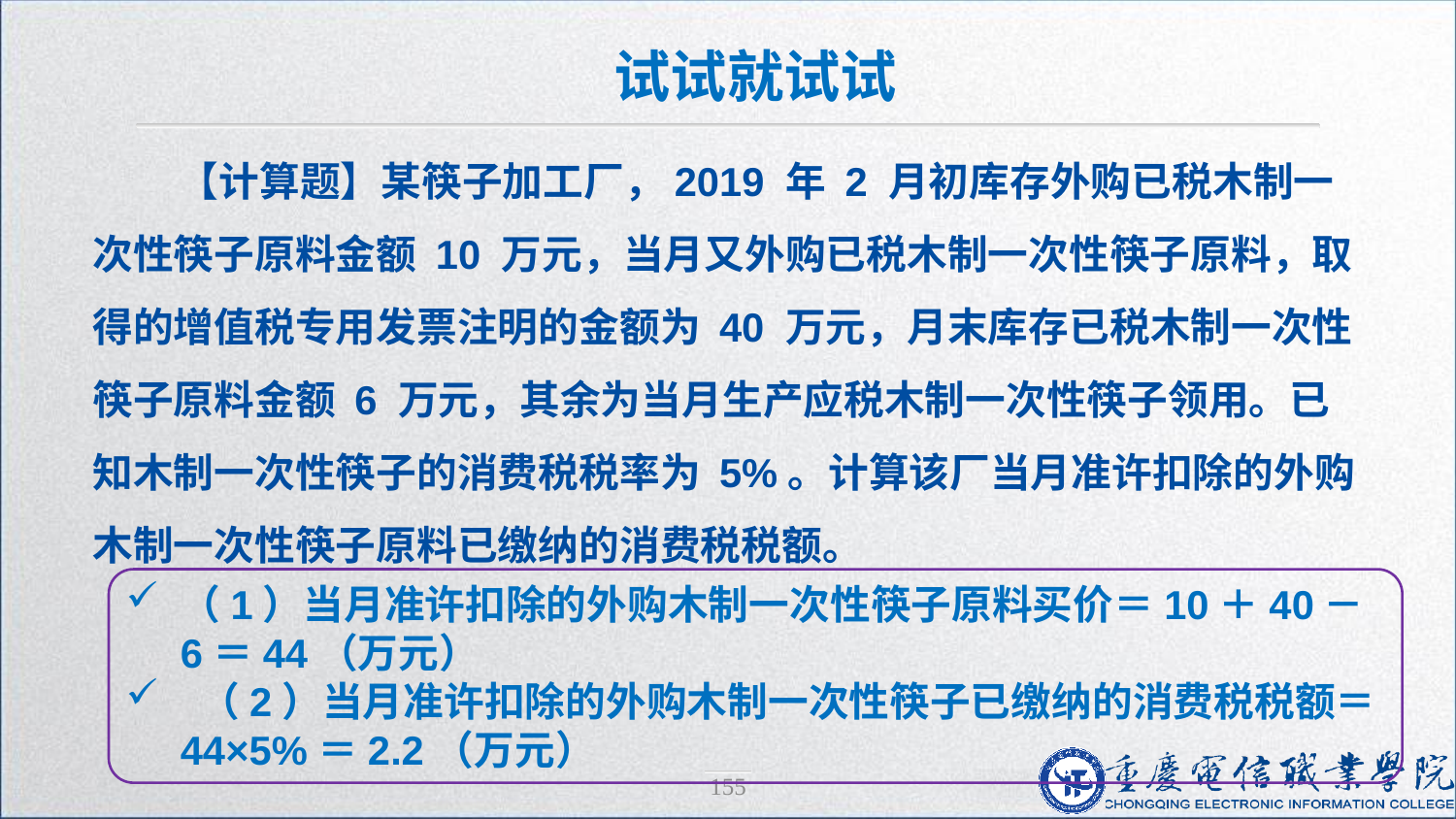

试试就试试
【计算题】某筷子加工厂，2019 年 2 月初库存外购已税木制一次性筷子原料金额 10 万元，当月又外购已税木制一次性筷子原料，取得的增值税专用发票注明的金额为 40 万元，月末库存已税木制一次性筷子原料金额 6 万元，其余为当月生产应税木制一次性筷子领用。已知木制一次性筷子的消费税税率为 5%。计算该厂当月准许扣除的外购木制一次性筷子原料已缴纳的消费税税额。

（1）当月准许扣除的外购木制一次性筷子原料买价＝10＋40－6＝44（万元）
 （2）当月准许扣除的外购木制一次性筷子已缴纳的消费税税额＝44×5%＝2.2（万元）
155